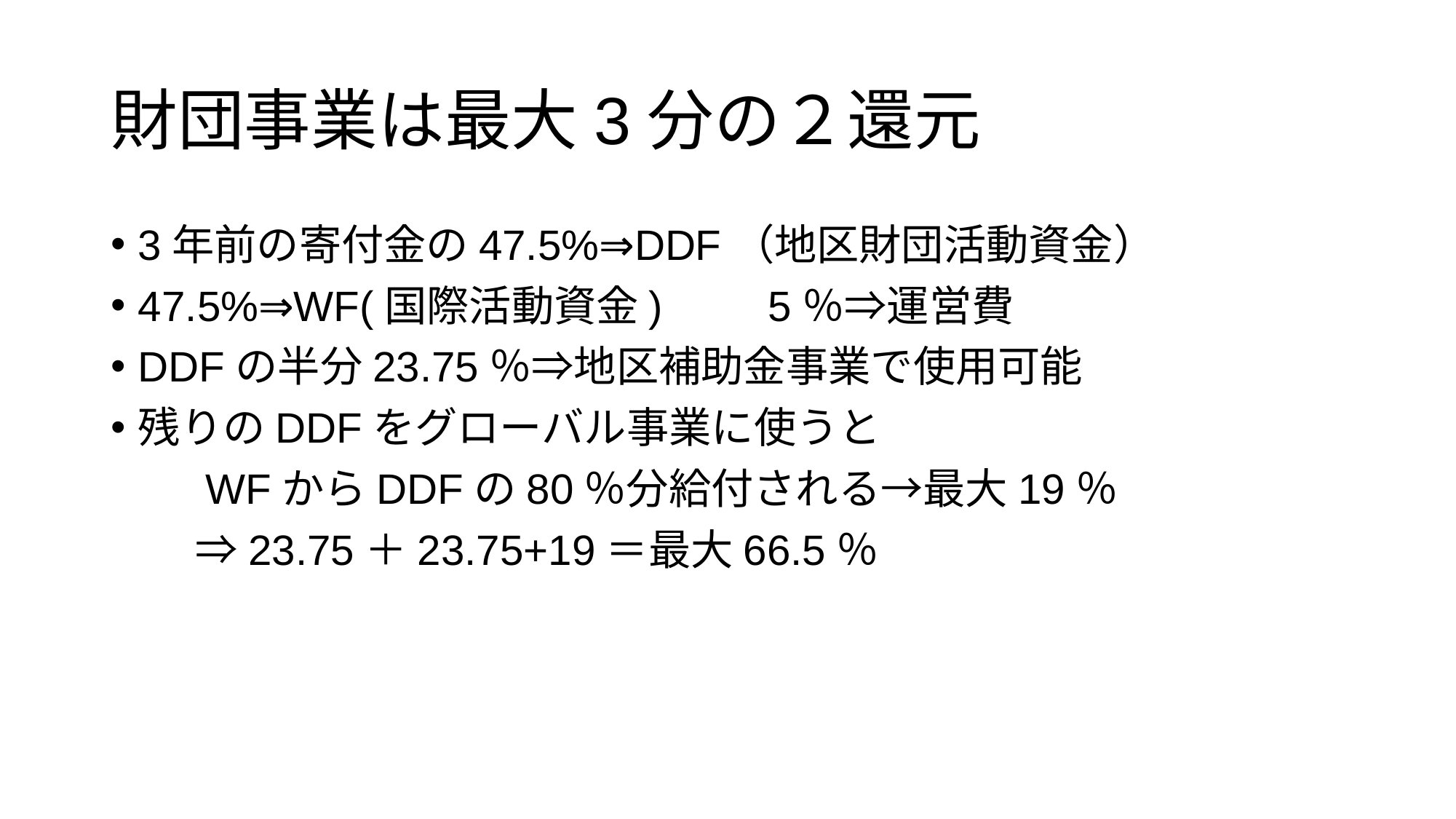

# 財団事業は最大3分の２還元
3年前の寄付金の47.5%⇒DDF（地区財団活動資金）
47.5%⇒WF(国際活動資金)　　5％⇒運営費
DDFの半分23.75％⇒地区補助金事業で使用可能
残りのDDFをグローバル事業に使うと
　　WFからDDFの80％分給付される→最大19％
　　⇒23.75＋23.75+19＝最大66.5％